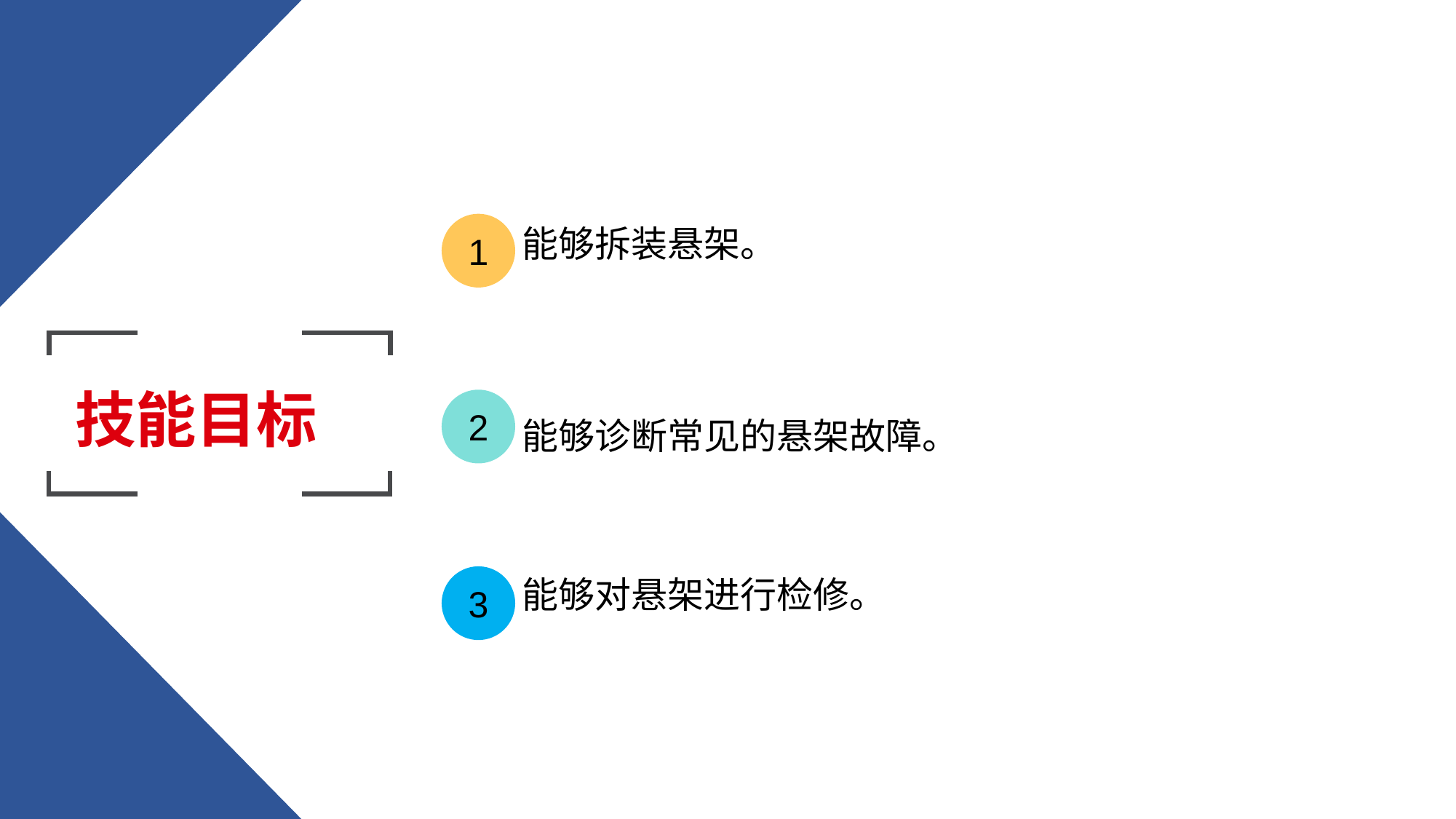

1
能够拆装悬架。
技能目标
能够诊断常见的悬架故障。
2

3
能够对悬架进行检修。